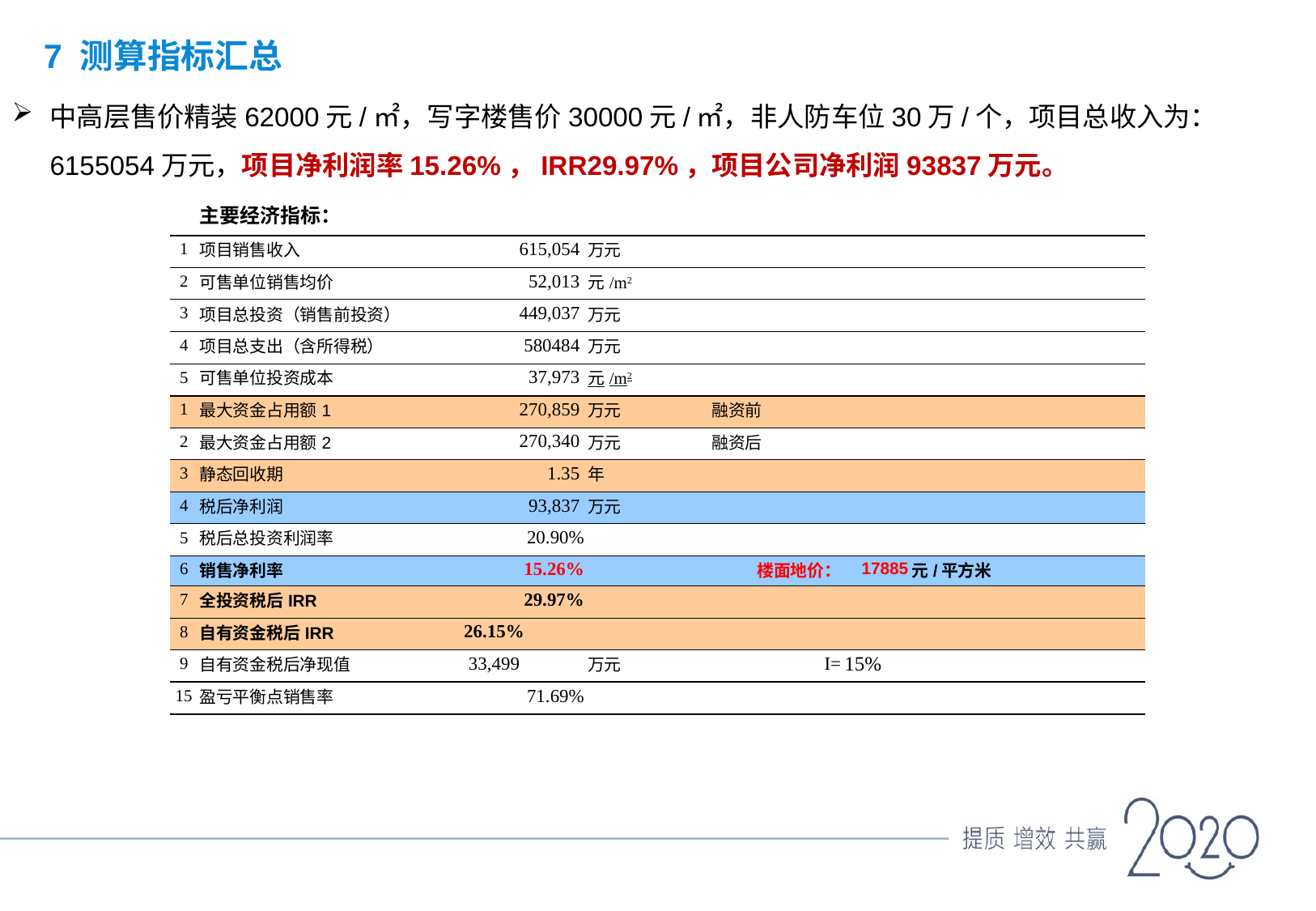

7 测算指标汇总
中高层售价精装62000元/㎡，写字楼售价30000元/㎡，非人防车位30万/个，项目总收入为：6155054万元，项目净利润率15.26%，IRR29.97%，项目公司净利润93837万元。
|  | 主要经济指标： |  |  |  |  |  |  |
| --- | --- | --- | --- | --- | --- | --- | --- |
| 1 | 项目销售收入 | 615,054 | 万元 |  |  |  |  |
| 2 | 可售单位销售均价 | 52,013 | 元/m2 |  |  |  |  |
| 3 | 项目总投资（销售前投资） | 449,037 | 万元 |  |  |  |  |
| 4 | 项目总支出（含所得税） | 580484 | 万元 |  |  |  |  |
| 5 | 可售单位投资成本 | 37,973 | 元/m2 |  |  |  |  |
| 1 | 最大资金占用额1 | 270,859 | 万元 | 融资前 |  |  |  |
| 2 | 最大资金占用额2 | 270,340 | 万元 | 融资后 |  |  |  |
| 3 | 静态回收期 | 1.35 | 年 |  |  |  |  |
| 4 | 税后净利润 | 93,837 | 万元 |  |  |  |  |
| 5 | 税后总投资利润率 | 20.90% |  |  |  |  |  |
| 6 | 销售净利率 | 15.26% |  | 楼面地价： | 17885 | 元/平方米 |  |
| 7 | 全投资税后IRR | 29.97% |  |  |  |  |  |
| 8 | 自有资金税后IRR | 26.15% |  |  |  |  |  |
| 9 | 自有资金税后净现值 | 33,499 | 万元 | I= | 15% |  |  |
| 15 | 盈亏平衡点销售率 | 71.69% |  |  |  |  |  |